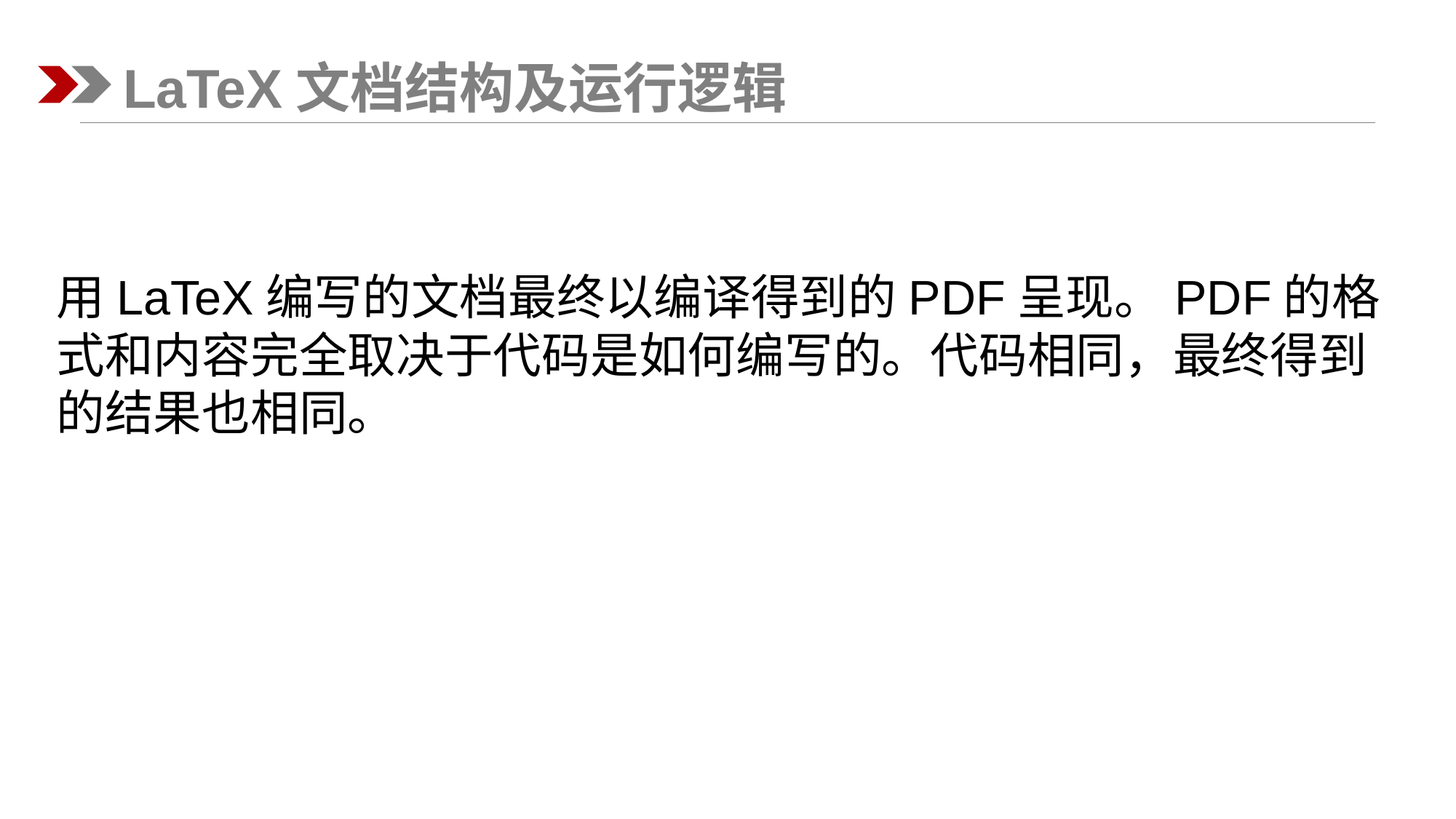

LaTeX文档结构及运行逻辑
用LaTeX编写的文档最终以编译得到的PDF呈现。PDF的格式和内容完全取决于代码是如何编写的。代码相同，最终得到的结果也相同。